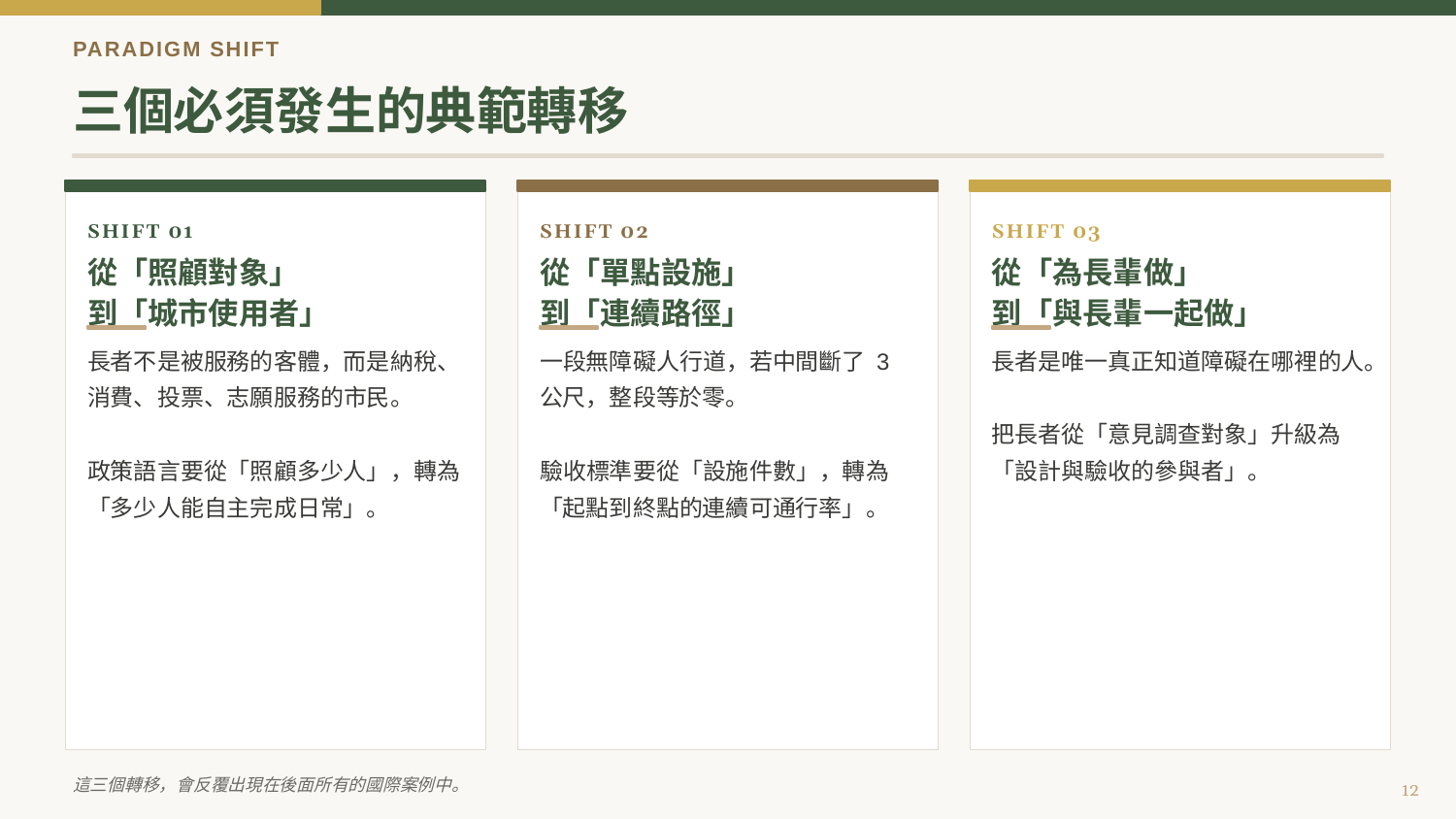

PARADIGM SHIFT
三個必須發生的典範轉移

SHIFT 01
SHIFT 02
SHIFT 03
從「照顧對象」
到「城市使用者」
從「單點設施」
到「連續路徑」
從「為長輩做」
到「與長輩一起做」

長者不是被服務的客體，而是納稅、消費、投票、志願服務的市民。

政策語言要從「照顧多少人」，轉為「多少人能自主完成日常」。
一段無障礙人行道，若中間斷了 3 公尺，整段等於零。

驗收標準要從「設施件數」，轉為「起點到終點的連續可通行率」。
長者是唯一真正知道障礙在哪裡的人。

把長者從「意見調查對象」升級為「設計與驗收的參與者」。
這三個轉移，會反覆出現在後面所有的國際案例中。
12